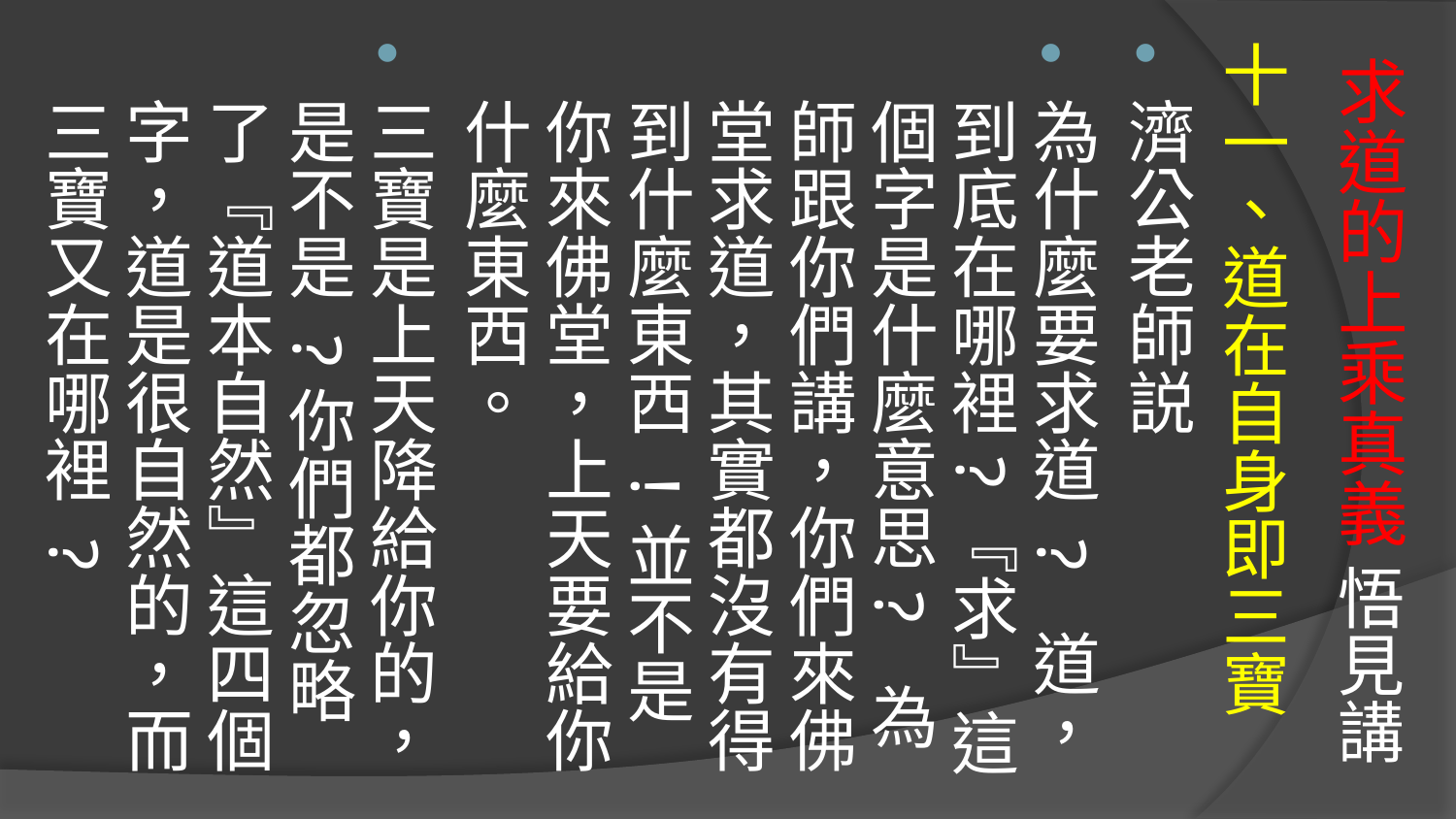

十一、道在自身即三寶
濟公老師説
為什麼要求道 ? 道，到底在哪裡?『求』這個字是什麼意思? 為師跟你們講，你們來佛堂求道，其實都沒有得到什麼東西 !並不是你來佛堂，上天要給你什麼東西。
三寶是上天降給你的，是不是 ?你們都忽略了『道本自然』這四個字，道是很自然的，而三寶又在哪裡 ?
# 求道的上乘真義 悟見講